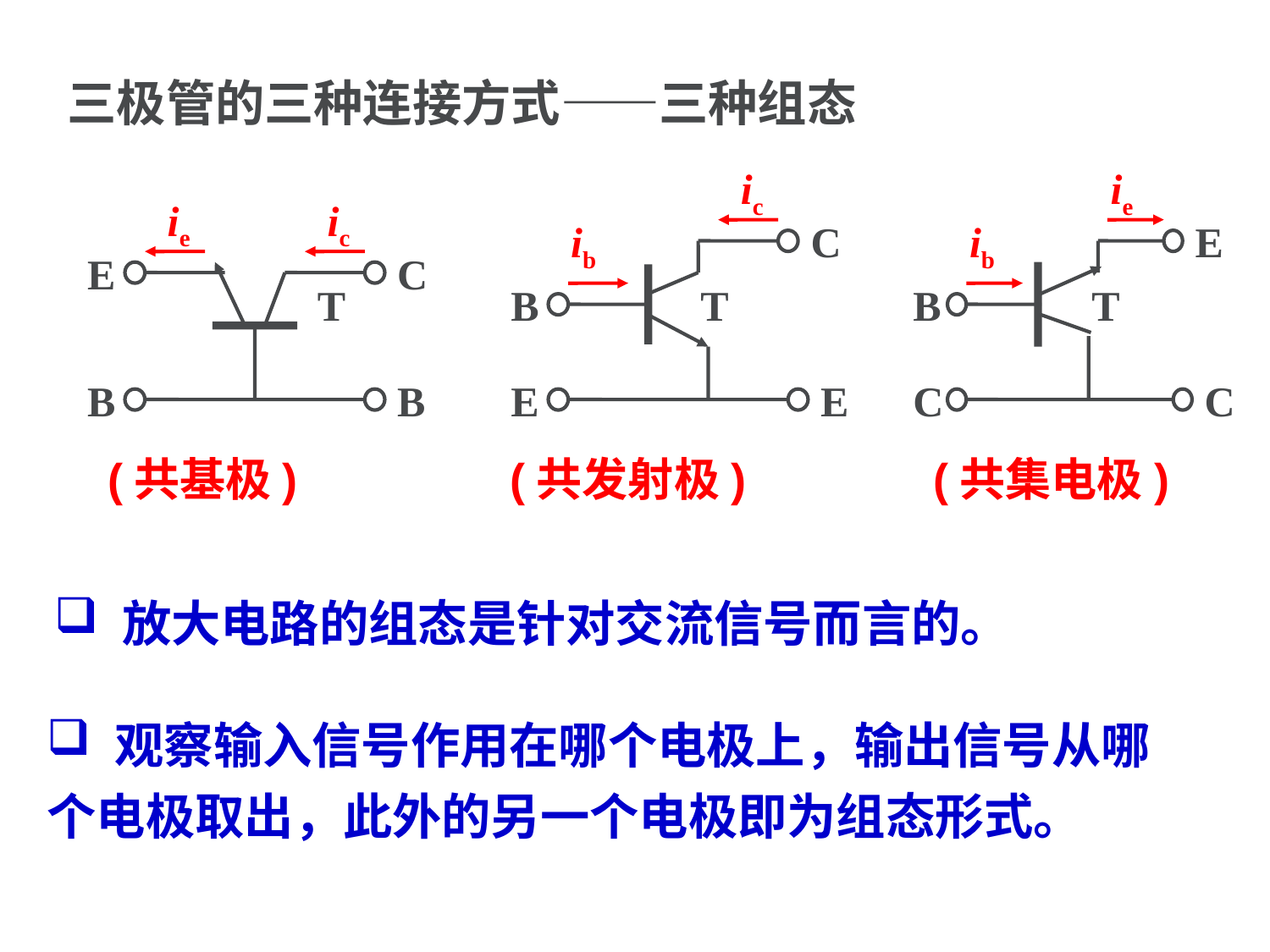

三极管的三种连接方式——三种组态
ic
ib
C

B

T

E
E

ie
ib
E

B

T

C
C

ie
ic
E
C

T

B
B

(共基极)
(共发射极)
(共集电极)
 放大电路的组态是针对交流信号而言的。
 观察输入信号作用在哪个电极上，输出信号从哪个电极取出，此外的另一个电极即为组态形式。